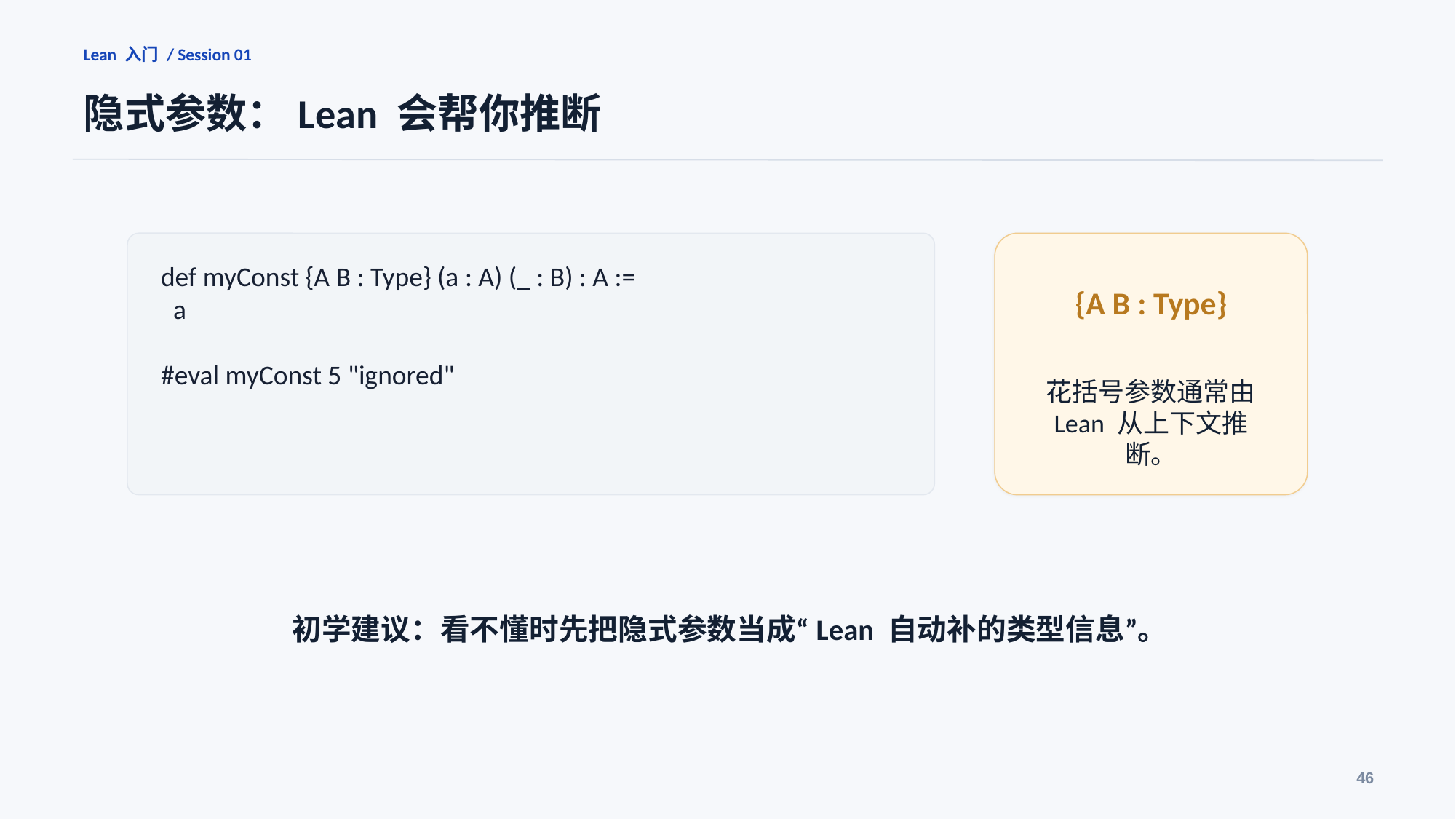

Lean 入门 / Session 01
隐式参数：Lean 会帮你推断

def myConst {A B : Type} (a : A) (_ : B) : A :=
  a

#eval myConst 5 "ignored"
{A B : Type}
花括号参数通常由 Lean 从上下文推断。
初学建议：看不懂时先把隐式参数当成“Lean 自动补的类型信息”。
46